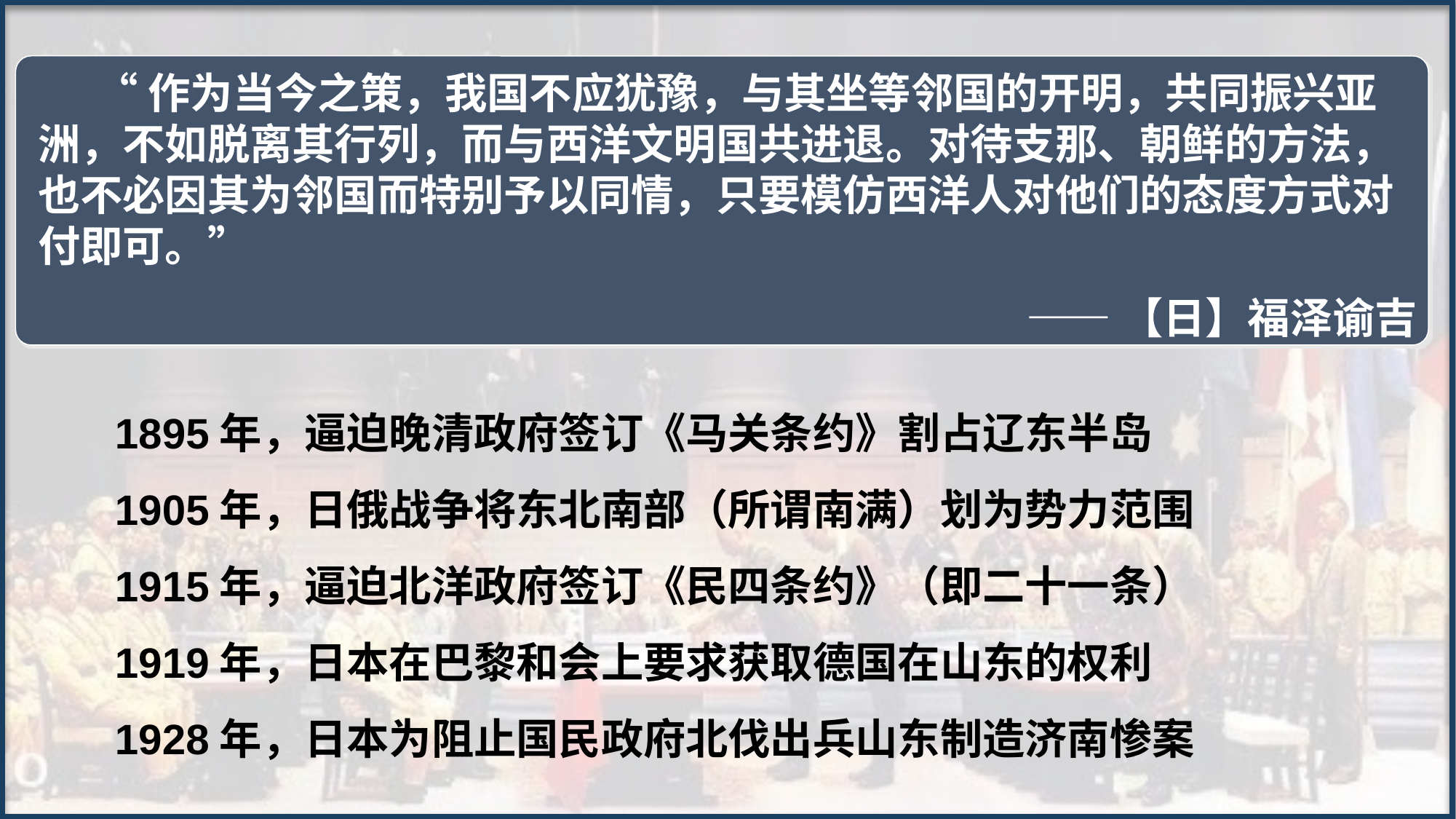

“作为当今之策，我国不应犹豫，与其坐等邻国的开明，共同振兴亚洲，不如脱离其行列，而与西洋文明国共进退。对待支那、朝鲜的方法，也不必因其为邻国而特别予以同情，只要模仿西洋人对他们的态度方式对付即可。”
——【日】福泽谕吉
1895年，逼迫晚清政府签订《马关条约》割占辽东半岛
1905年，日俄战争将东北南部（所谓南满）划为势力范围
1915年，逼迫北洋政府签订《民四条约》（即二十一条）
1919年，日本在巴黎和会上要求获取德国在山东的权利
1928年，日本为阻止国民政府北伐出兵山东制造济南惨案